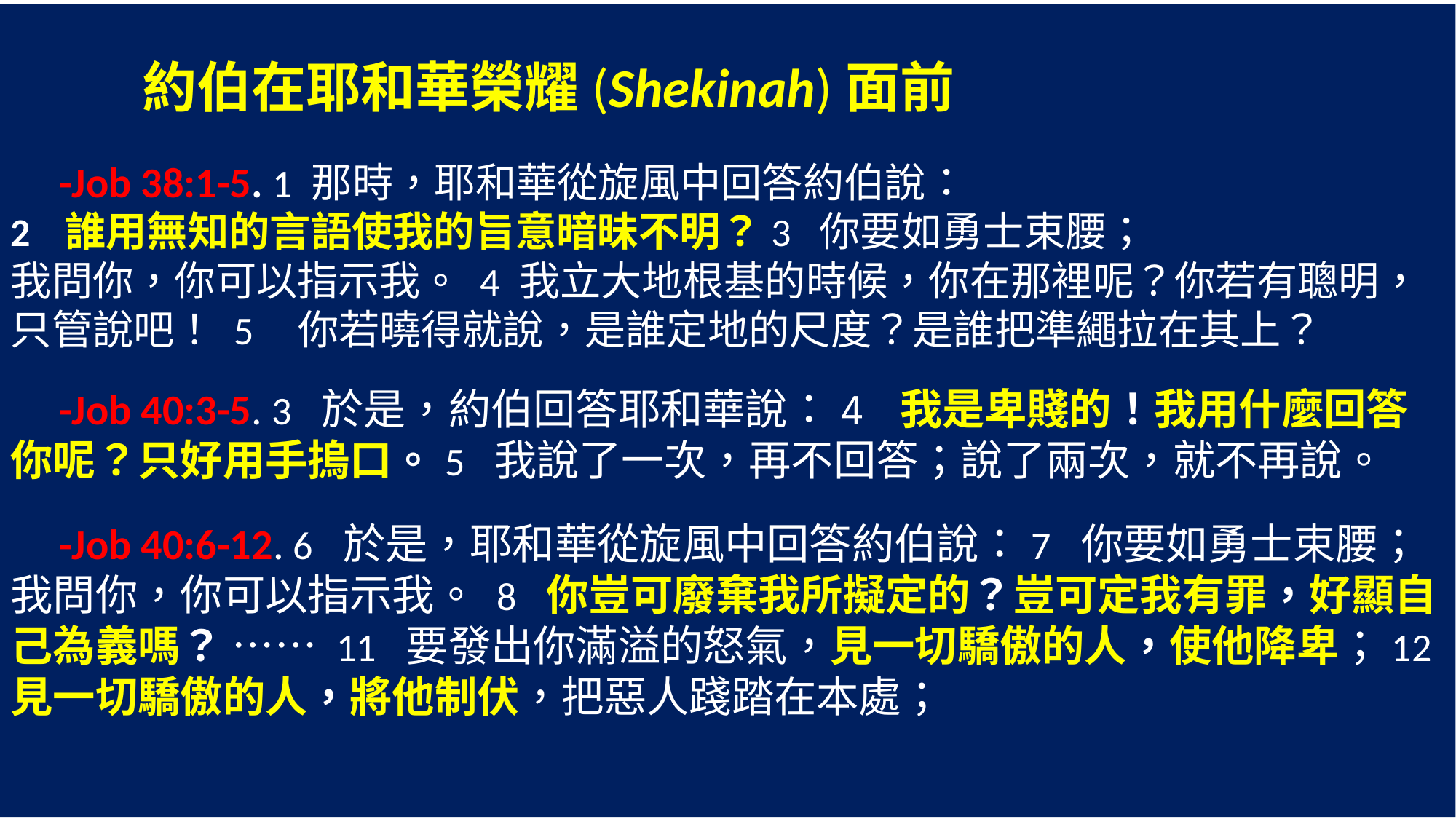

約伯在耶和華榮耀(Shekinah)面前

     -Job 38:1-5. 1 那時，耶和華從旋風中回答約伯說：
2 誰用無知的言語使我的旨意暗昧不明？3  你要如勇士束腰；
我問你，你可以指示我。 4 我立大地根基的時候，你在那裡呢？你若有聰明，
只管說吧！ 5  你若曉得就說，是誰定地的尺度？是誰把準繩拉在其上？

     -Job 40:3-5. 3  於是，約伯回答耶和華說：4 我是卑賤的！我用什麼回答你呢？只好用手摀口。5  我說了一次，再不回答；說了兩次，就不再說。

     -Job 40:6-12. 6  於是，耶和華從旋風中回答約伯說：7  你要如勇士束腰；我問你，你可以指示我。 8  你豈可廢棄我所擬定的？豈可定我有罪，好顯自己為義嗎？ …… 11  要發出你滿溢的怒氣，見一切驕傲的人，使他降卑；12  見一切驕傲的人，將他制伏，把惡人踐踏在本處；